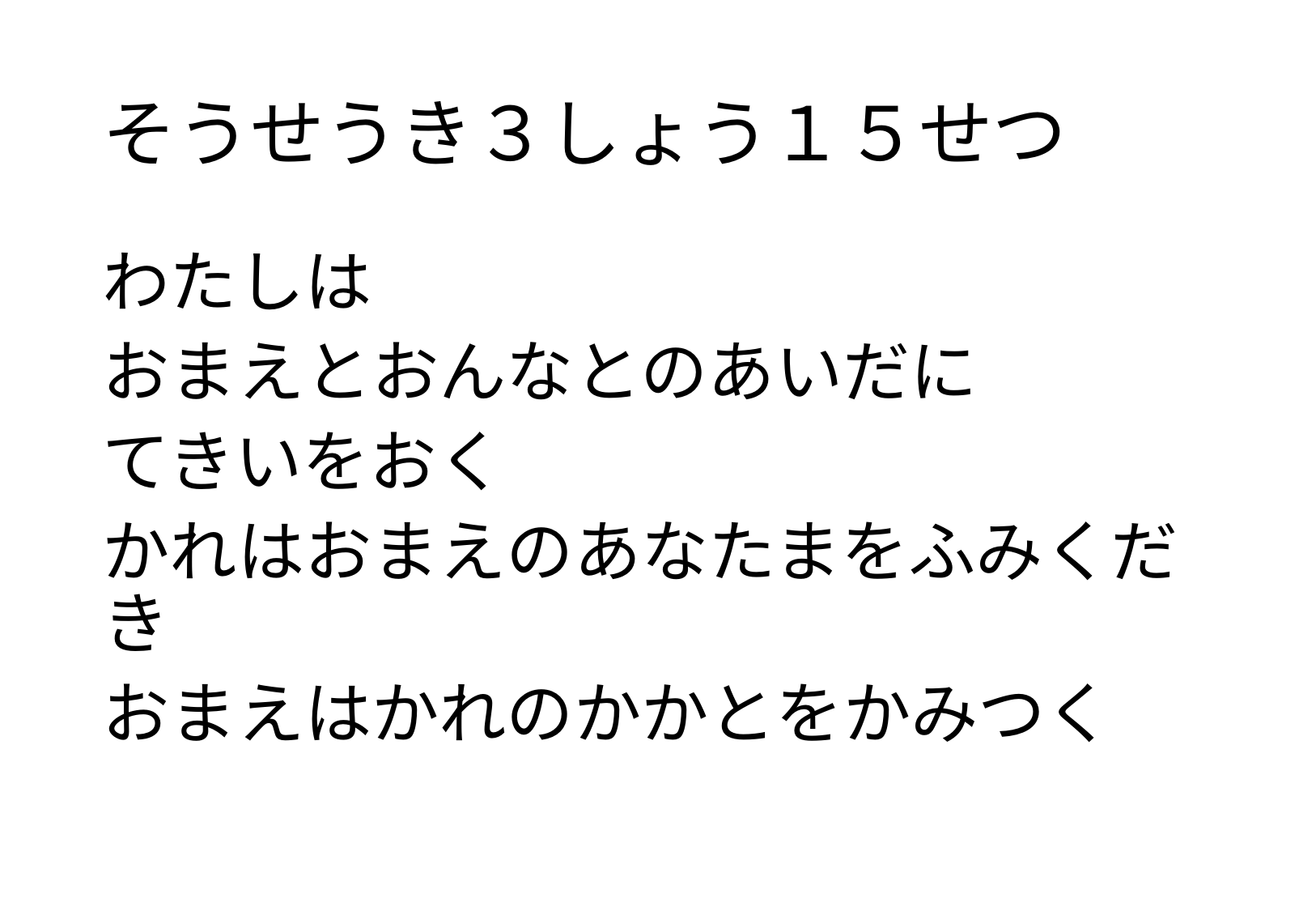

# そうせうき３しょう１５せつ
わたしは
おまえとおんなとのあいだに
てきいをおく
かれはおまえのあなたまをふみくだき
おまえはかれのかかとをかみつく